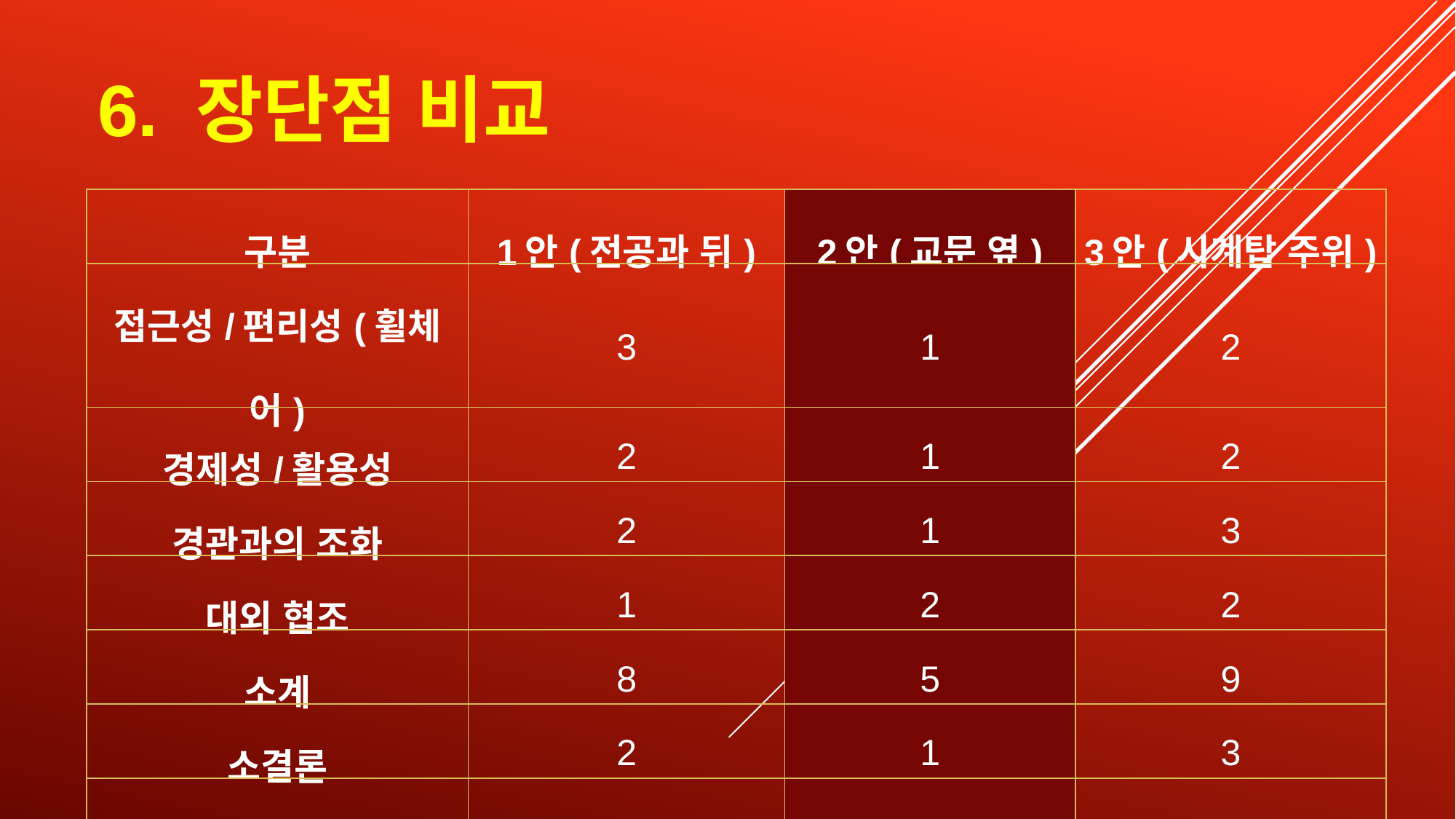

# 6. 장단점 비교
| 구분 | 1안(전공과 뒤) | 2안(교문 옆) | 3안(시계탑 주위) |
| --- | --- | --- | --- |
| 접근성/편리성(휠체어) | 3 | 1 | 2 |
| 경제성/활용성 | 2 | 1 | 2 |
| 경관과의 조화 | 2 | 1 | 3 |
| 대외 협조 | 1 | 2 | 2 |
| 소계 | 8 | 5 | 9 |
| 소결론 | 2 | 1 | 3 |
| 결정 |  |  |  |